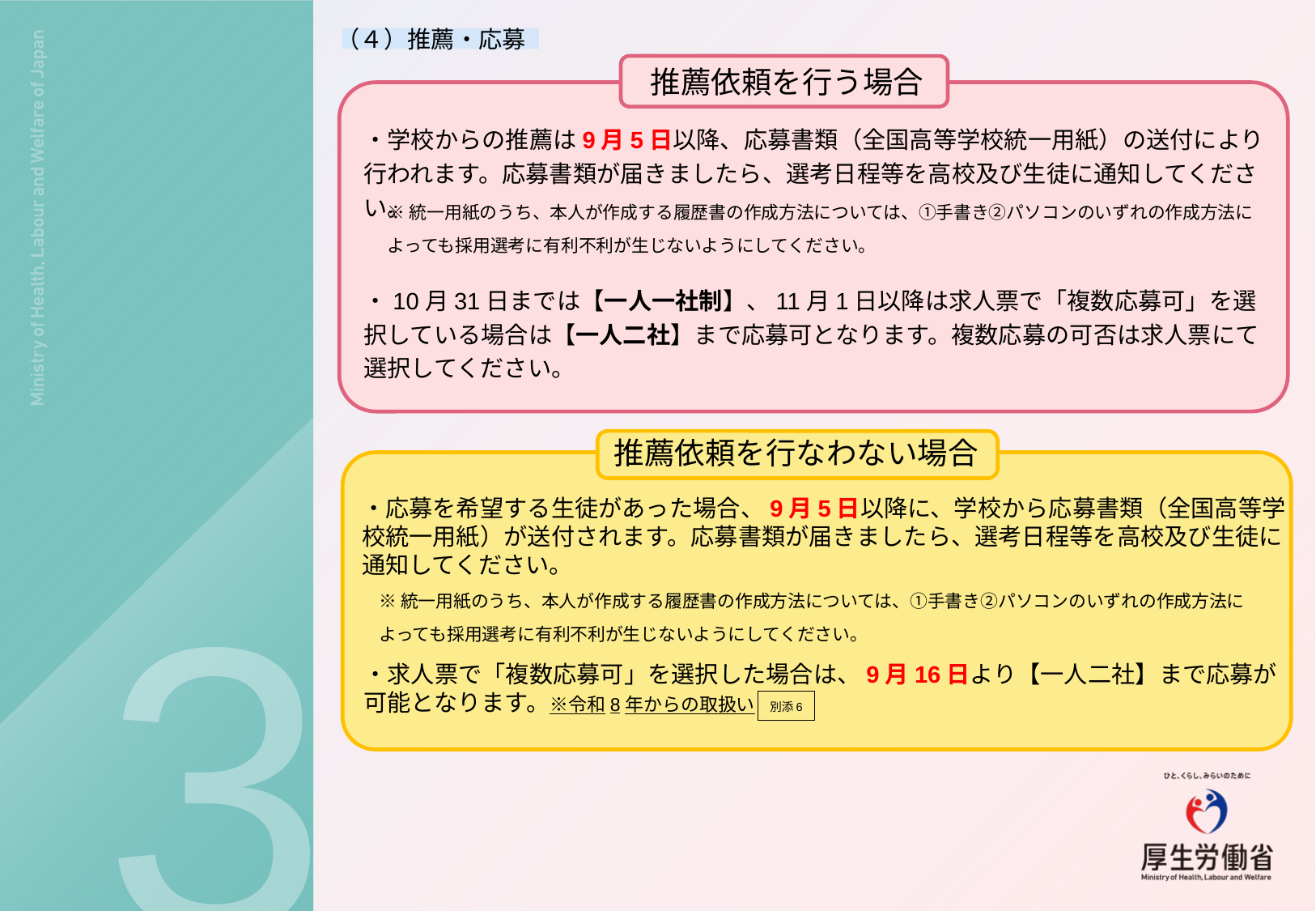

（４）推薦・応募

推薦依頼を行う場合

・学校からの推薦は9月5日以降、応募書類（全国高等学校統一用紙）の送付により行われます。応募書類が届きましたら、選考日程等を高校及び生徒に通知してください。
※統一用紙のうち、本人が作成する履歴書の作成方法については、①手書き②パソコンのいずれの作成方法によっても採用選考に有利不利が生じないようにしてください。
・10月31日までは【一人一社制】、11月1日以降は求人票で「複数応募可」を選択している場合は【一人二社】まで応募可となります。複数応募の可否は求人票にて選択してください。
推薦依頼を行なわない場合

・応募を希望する生徒があった場合、9月5日以降に、学校から応募書類（全国高等学校統一用紙）が送付されます。応募書類が届きましたら、選考日程等を高校及び生徒に通知してください。
3
※統一用紙のうち、本人が作成する履歴書の作成方法については、①手書き②パソコンのいずれの作成方法によっても採用選考に有利不利が生じないようにしてください。
・求人票で「複数応募可」を選択した場合は、9月16日より【一人二社】まで応募が可能となります。※令和8年からの取扱い
別添6